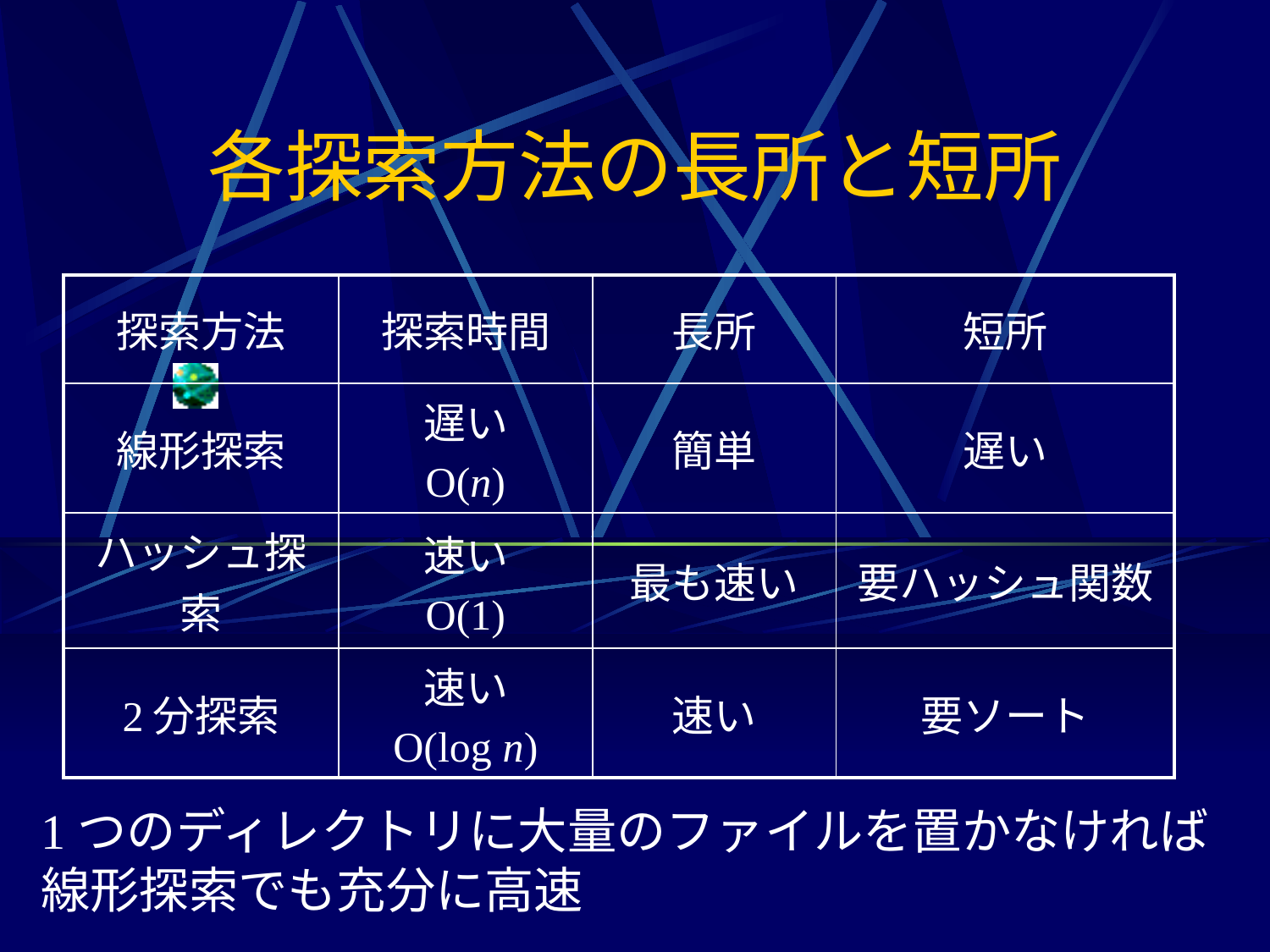

各探索方法の長所と短所
| 探索方法 | 探索時間 | 長所 | 短所 |
| --- | --- | --- | --- |
| 線形探索 | 遅い O(n) | 簡単 | 遅い |
| ハッシュ探索 | 速い O(1) | 最も速い | 要ハッシュ関数 |
| 2分探索 | 速い O(log n) | 速い | 要ソート |
1つのディレクトリに大量のファイルを置かなければ
線形探索でも充分に高速